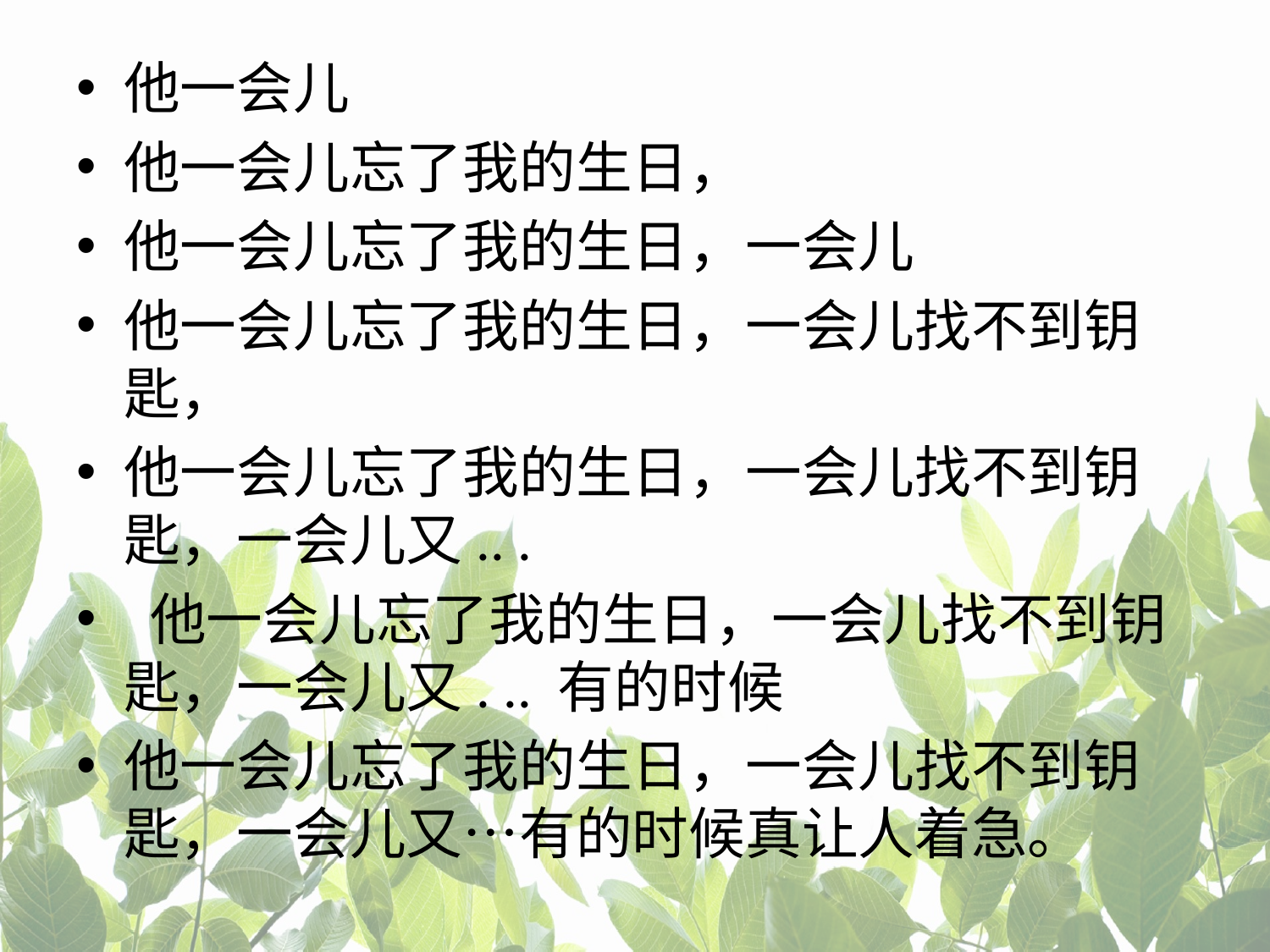

他一会儿
他一会儿忘了我的生日，
他一会儿忘了我的生日，一会儿
他一会儿忘了我的生日，一会儿找不到钥匙，
他一会儿忘了我的生日，一会儿找不到钥匙，一会儿又.. .
 他一会儿忘了我的生日，一会儿找不到钥匙，一会儿又. .. 有的时候
他一会儿忘了我的生日，一会儿找不到钥匙，一会儿又…有的时候真让人着急。